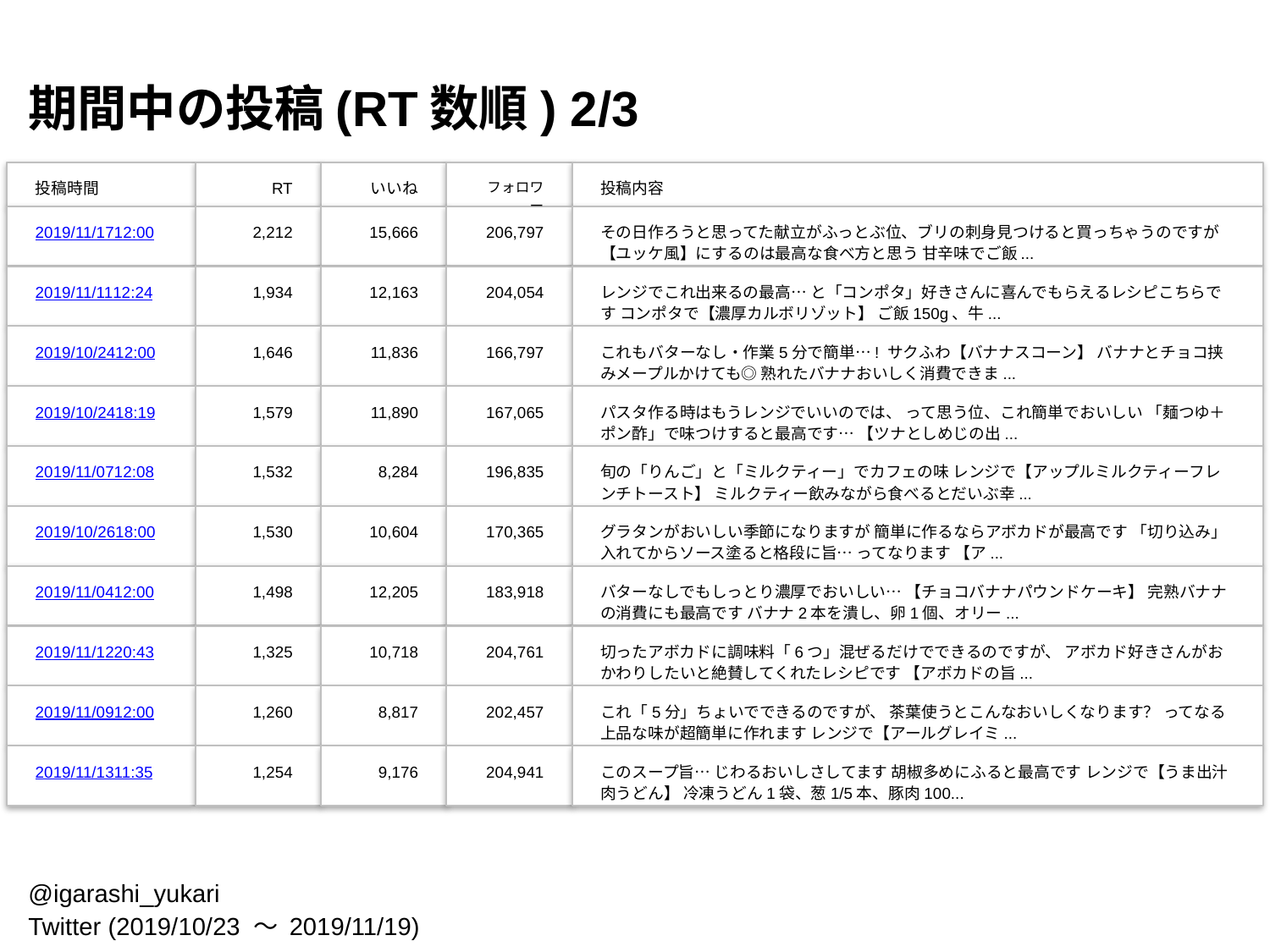

期間中の投稿(RT数順) 2/3

投稿時間

RT

いいね

フォロワー

投稿内容

2019/11/17
12:00

2,212

15,666

206,797

その日作ろうと思ってた献立がふっとぶ位、ブリの刺身見つけると買っちゃうのですが 【ユッケ風】にするのは最高な食べ方と思う 甘辛味でご飯...

2019/11/11
12:24

1,934

12,163

204,054

レンジでこれ出来るの最高… と「コンポタ」好きさんに喜んでもらえるレシピこちらです コンポタで【濃厚カルボリゾット】 ご飯150g、牛...

2019/10/24
12:00

1,646

11,836

166,797

これもバターなし・作業5分で簡単…! サクふわ【バナナスコーン】 バナナとチョコ挟みメープルかけても◎ 熟れたバナナおいしく消費できま...

2019/10/24
18:19

1,579

11,890

167,065

パスタ作る時はもうレンジでいいのでは、 って思う位、これ簡単でおいしい 「麺つゆ＋ポン酢」で味つけすると最高です… 【ツナとしめじの出...

2019/11/07
12:08

1,532

8,284

196,835

旬の「りんご」と「ミルクティー」でカフェの味 レンジで【アップルミルクティーフレンチトースト】 ミルクティー飲みながら食べるとだいぶ幸...

2019/10/26
18:00

1,530

10,604

170,365

グラタンがおいしい季節になりますが 簡単に作るならアボカドが最高です 「切り込み」入れてからソース塗ると格段に旨… ってなります 【ア...

2019/11/04
12:00

1,498

12,205

183,918

バターなしでもしっとり濃厚でおいしい… 【チョコバナナパウンドケーキ】 完熟バナナの消費にも最高です バナナ2本を潰し、卵1個、オリー...

2019/11/12
20:43

1,325

10,718

204,761

切ったアボカドに調味料「6つ」混ぜるだけでできるのですが、 アボカド好きさんがおかわりしたいと絶賛してくれたレシピです 【アボカドの旨...

2019/11/09
12:00

1,260

8,817

202,457

これ「5分」ちょいでできるのですが、 茶葉使うとこんなおいしくなります？ ってなる上品な味が超簡単に作れます レンジで【アールグレイミ...

2019/11/13
11:35

1,254

9,176

204,941

このスープ旨… じわるおいしさしてます 胡椒多めにふると最高です レンジで【うま出汁肉うどん】 冷凍うどん1袋、葱1/5本、豚肉100...
@igarashi_yukari
Twitter (2019/10/23 〜 2019/11/19)